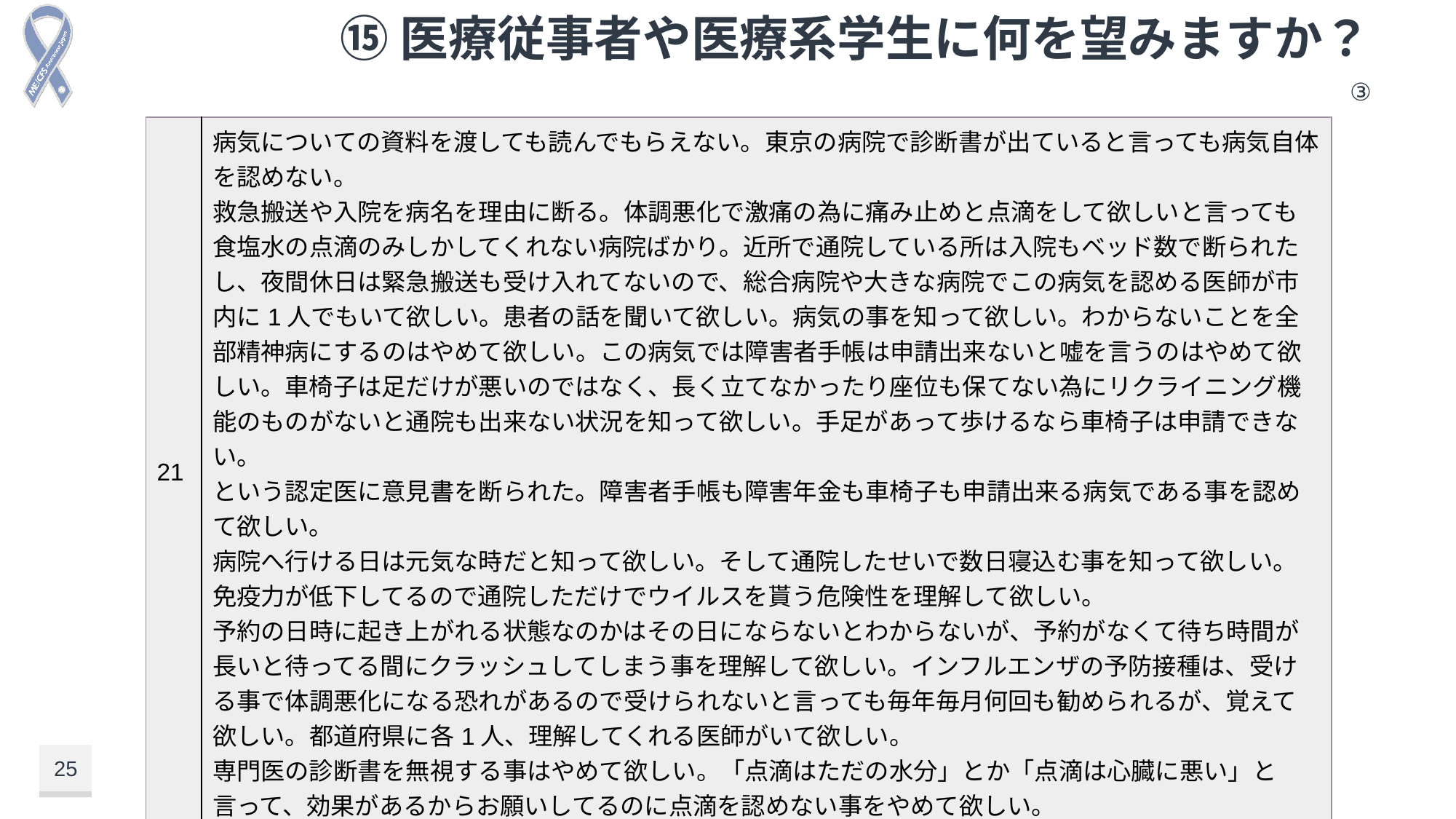

# ⑮医療従事者や医療系学生に何を望みますか？
③
| 21 | 病気についての資料を渡しても読んでもらえない。東京の病院で診断書が出ていると言っても病気自体を認めない。 救急搬送や入院を病名を理由に断る。体調悪化で激痛の為に痛み止めと点滴をして欲しいと言っても食塩水の点滴のみしかしてくれない病院ばかり。近所で通院している所は入院もベッド数で断られたし、夜間休日は緊急搬送も受け入れてないので、総合病院や大きな病院でこの病気を認める医師が市内に1人でもいて欲しい。患者の話を聞いて欲しい。病気の事を知って欲しい。わからないことを全部精神病にするのはやめて欲しい。この病気では障害者手帳は申請出来ないと嘘を言うのはやめて欲しい。車椅子は足だけが悪いのではなく、長く立てなかったり座位も保てない為にリクライニング機能のものがないと通院も出来ない状況を知って欲しい。手足があって歩けるなら車椅子は申請できない。 という認定医に意見書を断られた。障害者手帳も障害年金も車椅子も申請出来る病気である事を認めて欲しい。 病院へ行ける日は元気な時だと知って欲しい。そして通院したせいで数日寝込む事を知って欲しい。 免疫力が低下してるので通院しただけでウイルスを貰う危険性を理解して欲しい。 予約の日時に起き上がれる状態なのかはその日にならないとわからないが、予約がなくて待ち時間が長いと待ってる間にクラッシュしてしまう事を理解して欲しい。インフルエンザの予防接種は、受ける事で体調悪化になる恐れがあるので受けられないと言っても毎年毎月何回も勧められるが、覚えて欲しい。都道府県に各1人、理解してくれる医師がいて欲しい。 専門医の診断書を無視する事はやめて欲しい。「点滴はただの水分」とか「点滴は心臓に悪い」と言って、効果があるからお願いしてるのに点滴を認めない事をやめて欲しい。 |
| --- | --- |
25